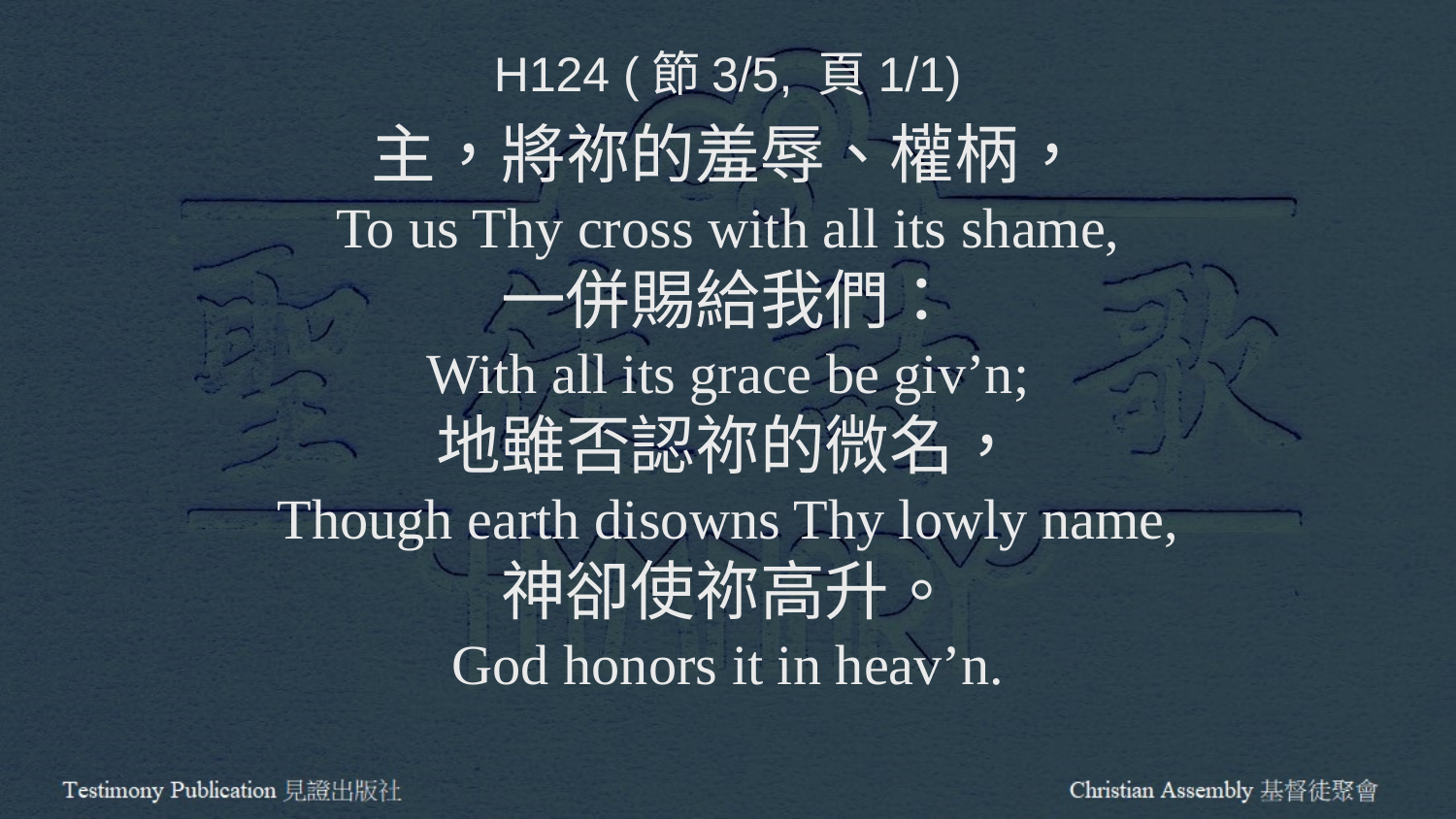

H124 (節3/5, 頁1/1)
主，將祢的羞辱、權柄，
To us Thy cross with all its shame,
一併賜給我們：
With all its grace be giv’n;
地雖否認祢的微名，
Though earth disowns Thy lowly name,
神卻使祢高升。
God honors it in heav’n.